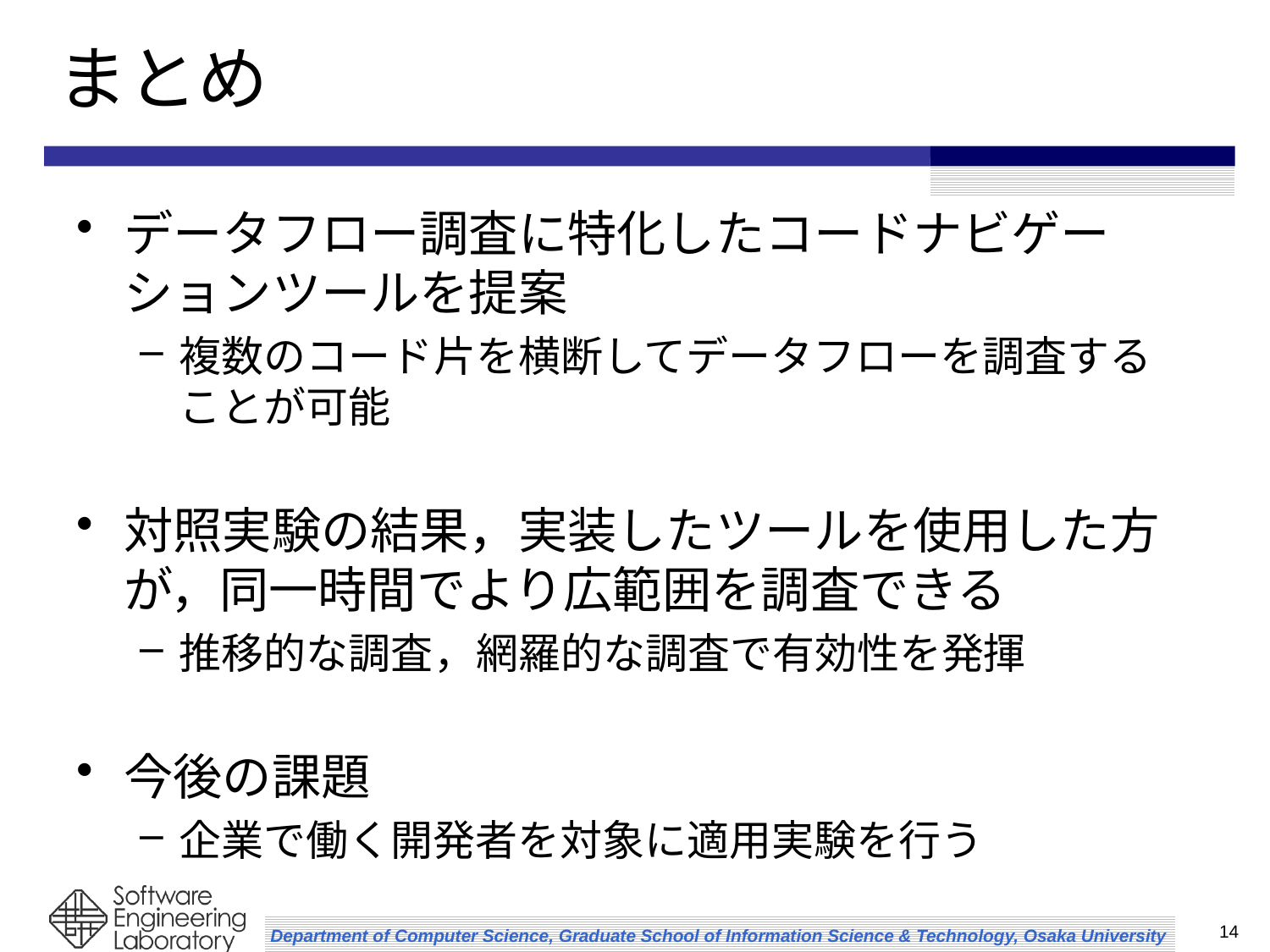

# まとめ
データフロー調査に特化したコードナビゲーションツールを提案
複数のコード片を横断してデータフローを調査することが可能

対照実験の結果，実装したツールを使用した方が，同一時間でより広範囲を調査できる
推移的な調査，網羅的な調査で有効性を発揮

今後の課題
企業で働く開発者を対象に適用実験を行う
14